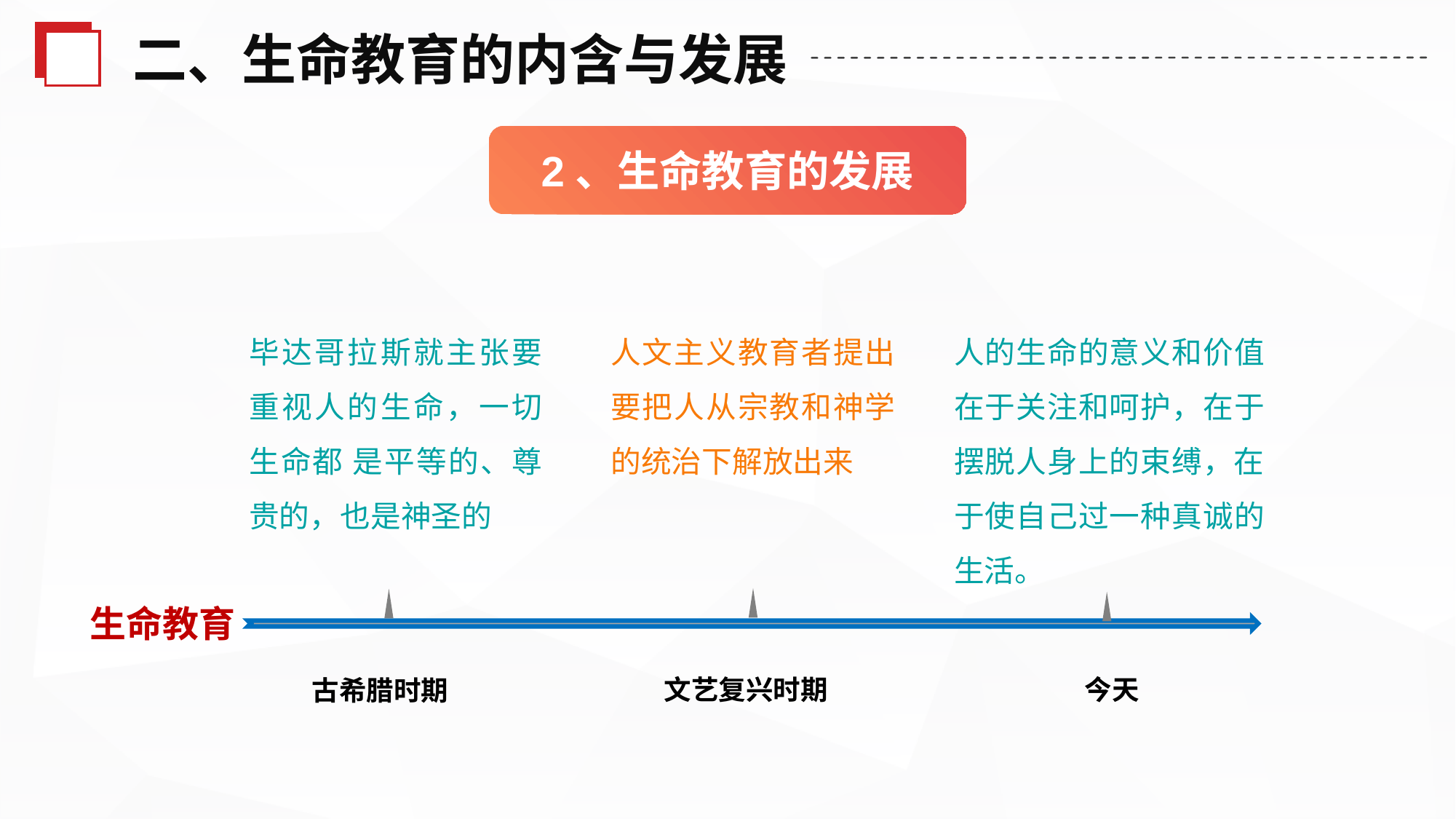

二、生命教育的内含与发展

2、生命教育的发展
毕达哥拉斯就主张要重视人的生命，一切生命都 是平等的、尊贵的，也是神圣的
人文主义教育者提出要把人从宗教和神学 的统治下解放出来
人的生命的意义和价值在于关注和呵护，在于摆脱人身上的束缚，在于使自己过一种真诚的生活。

生命教育

文艺复兴时期
今天
古希腊时期